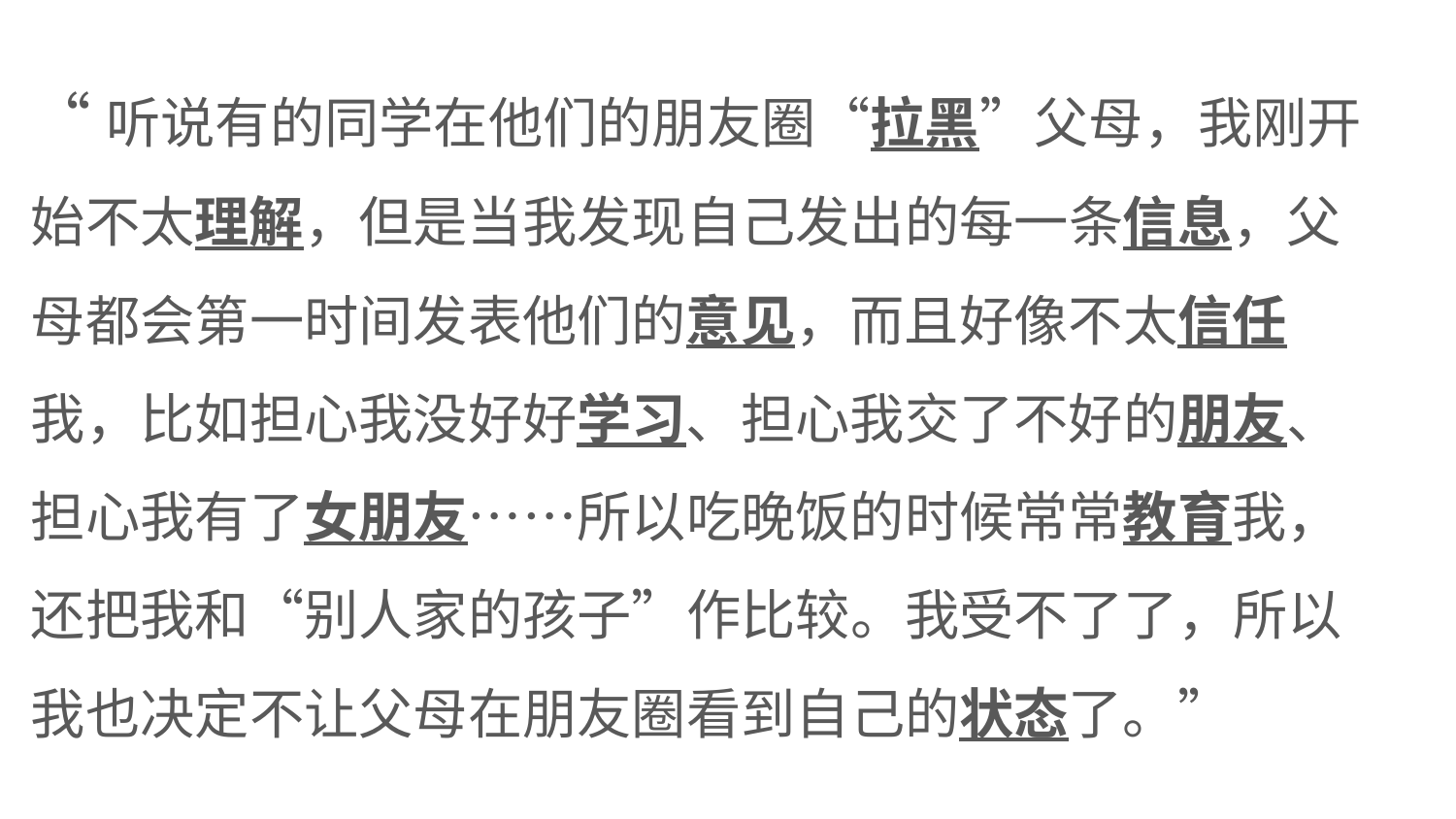

“听说有的同学在他们的朋友圈“拉黑”父母，我刚开始不太理解，但是当我发现自己发出的每一条信息，父母都会第一时间发表他们的意见，而且好像不太信任我，比如担心我没好好学习、担心我交了不好的朋友、担心我有了女朋友……所以吃晚饭的时候常常教育我，还把我和“别人家的孩子”作比较。我受不了了，所以我也决定不让父母在朋友圈看到自己的状态了。”